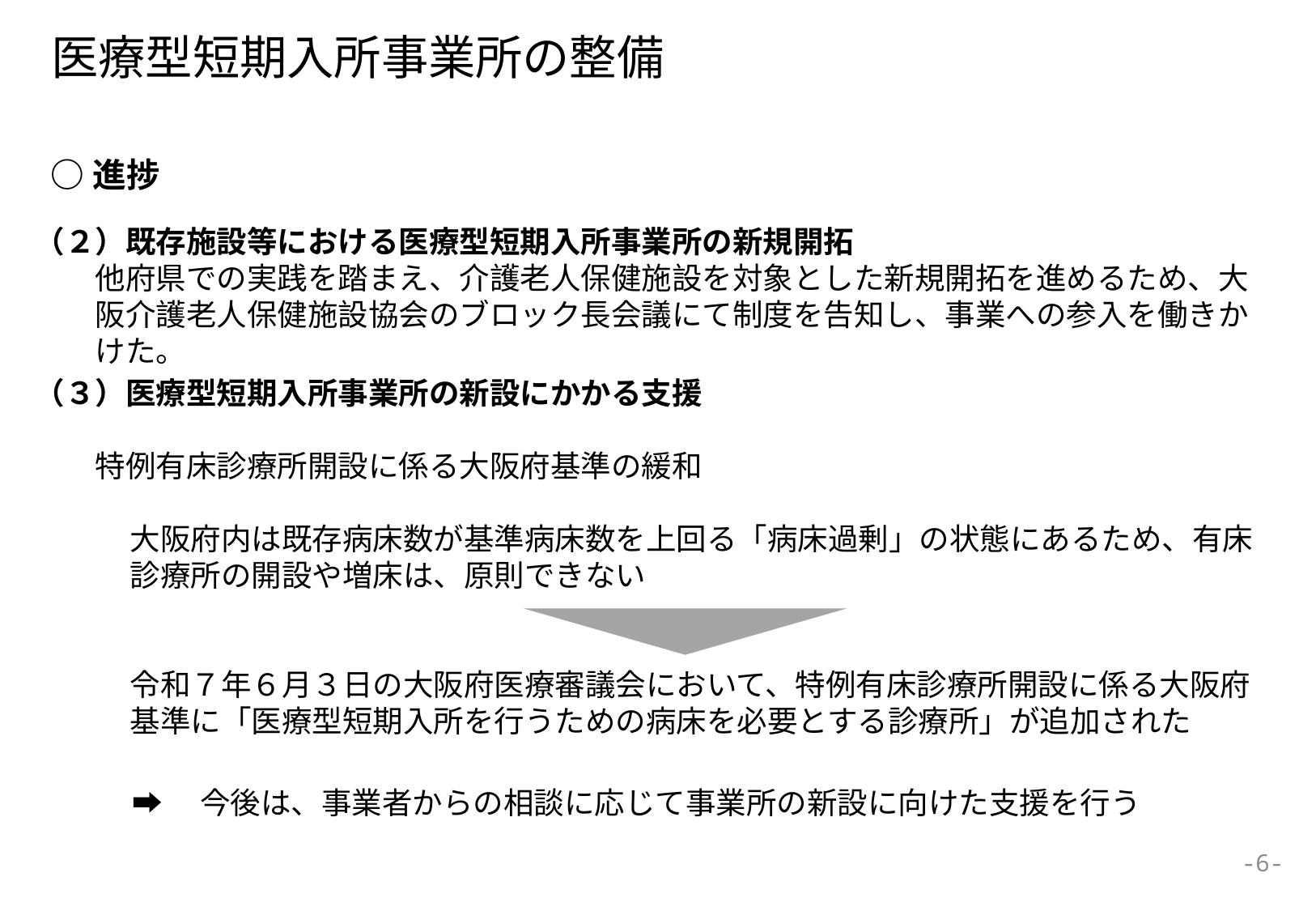

# 医療型短期入所事業所の整備
○進捗
（２）既存施設等における医療型短期入所事業所の新規開拓
他府県での実践を踏まえ、介護老人保健施設を対象とした新規開拓を進めるため、大阪介護老人保健施設協会のブロック長会議にて制度を告知し、事業への参入を働きかけた。
（３）医療型短期入所事業所の新設にかかる支援

　　特例有床診療所開設に係る大阪府基準の緩和

大阪府内は既存病床数が基準病床数を上回る「病床過剰」の状態にあるため、有床診療所の開設や増床は、原則できない

令和７年６月３日の大阪府医療審議会において、特例有床診療所開設に係る大阪府基準に「医療型短期入所を行うための病床を必要とする診療所」が追加された

➡　今後は、事業者からの相談に応じて事業所の新設に向けた支援を行う
-6-